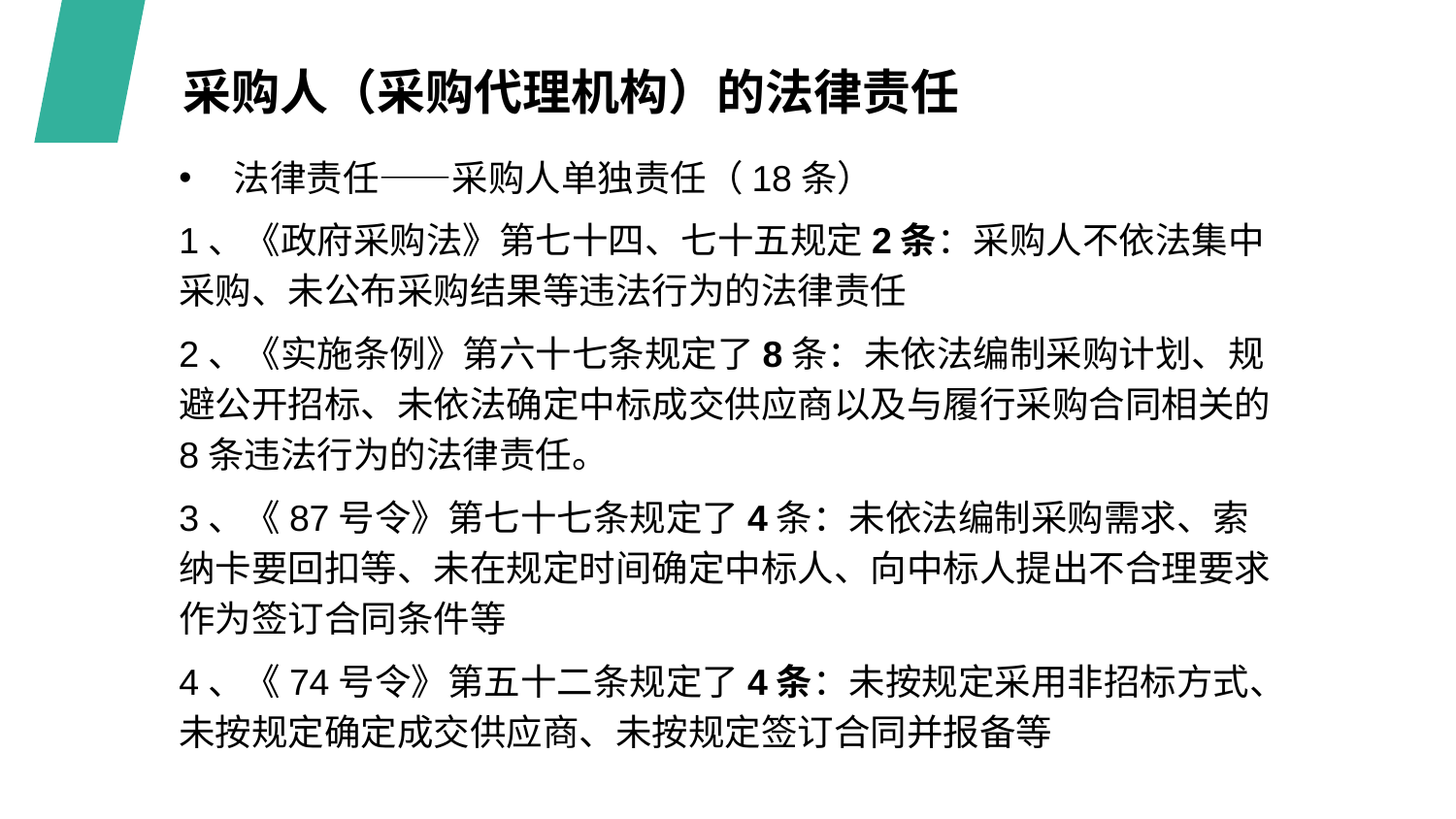

采购人（采购代理机构）的法律责任
法律责任——采购人单独责任（18条）
1、《政府采购法》第七十四、七十五规定2条：采购人不依法集中采购、未公布采购结果等违法行为的法律责任
2、《实施条例》第六十七条规定了8条：未依法编制采购计划、规避公开招标、未依法确定中标成交供应商以及与履行采购合同相关的8条违法行为的法律责任。
3、《87号令》第七十七条规定了4条：未依法编制采购需求、索纳卡要回扣等、未在规定时间确定中标人、向中标人提出不合理要求作为签订合同条件等
4、《74号令》第五十二条规定了4条：未按规定采用非招标方式、未按规定确定成交供应商、未按规定签订合同并报备等